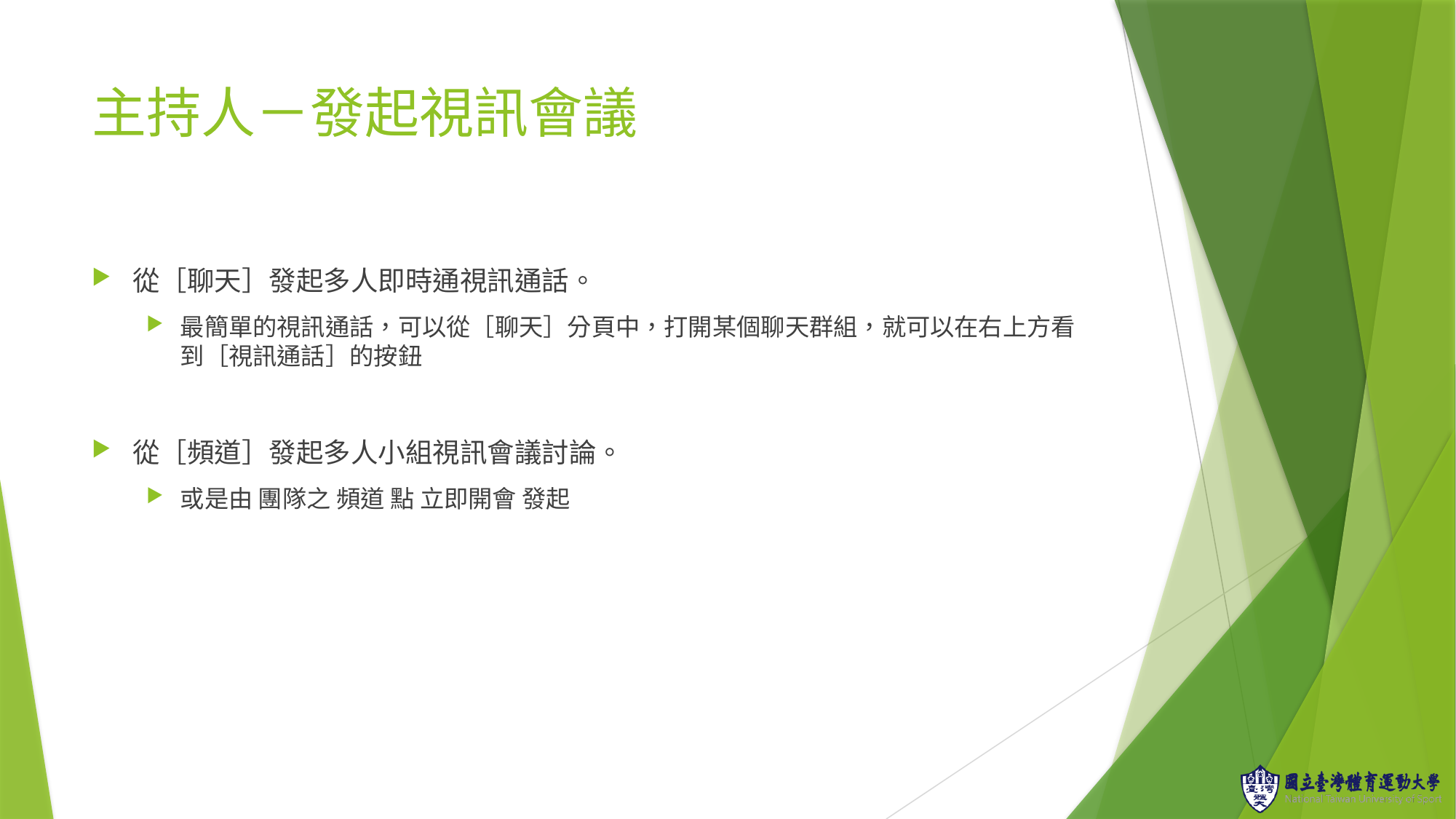

# 主持人－發起視訊會議
從［聊天］發起多人即時通視訊通話。
最簡單的視訊通話，可以從［聊天］分頁中，打開某個聊天群組，就可以在右上方看到［視訊通話］的按鈕

從［頻道］發起多人小組視訊會議討論。
或是由 團隊之 頻道 點 立即開會 發起